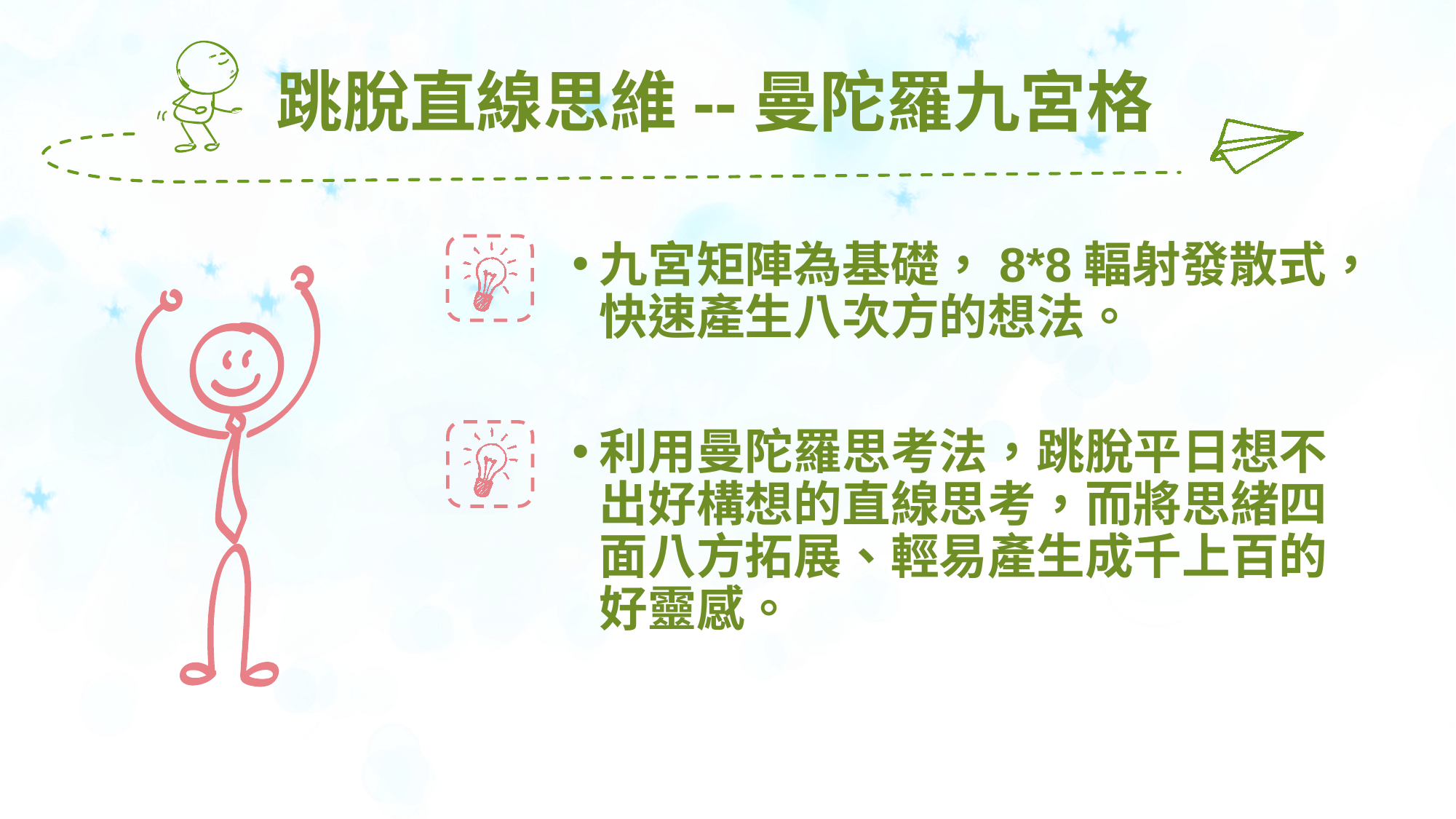

# 跳脫直線思維--曼陀羅九宮格

九宮矩陣為基礎，8*8輻射發散式，快速產生八次方的想法。

利用曼陀羅思考法，跳脫平日想不出好構想的直線思考，而將思緒四面八方拓展、輕易產生成千上百的好靈感。